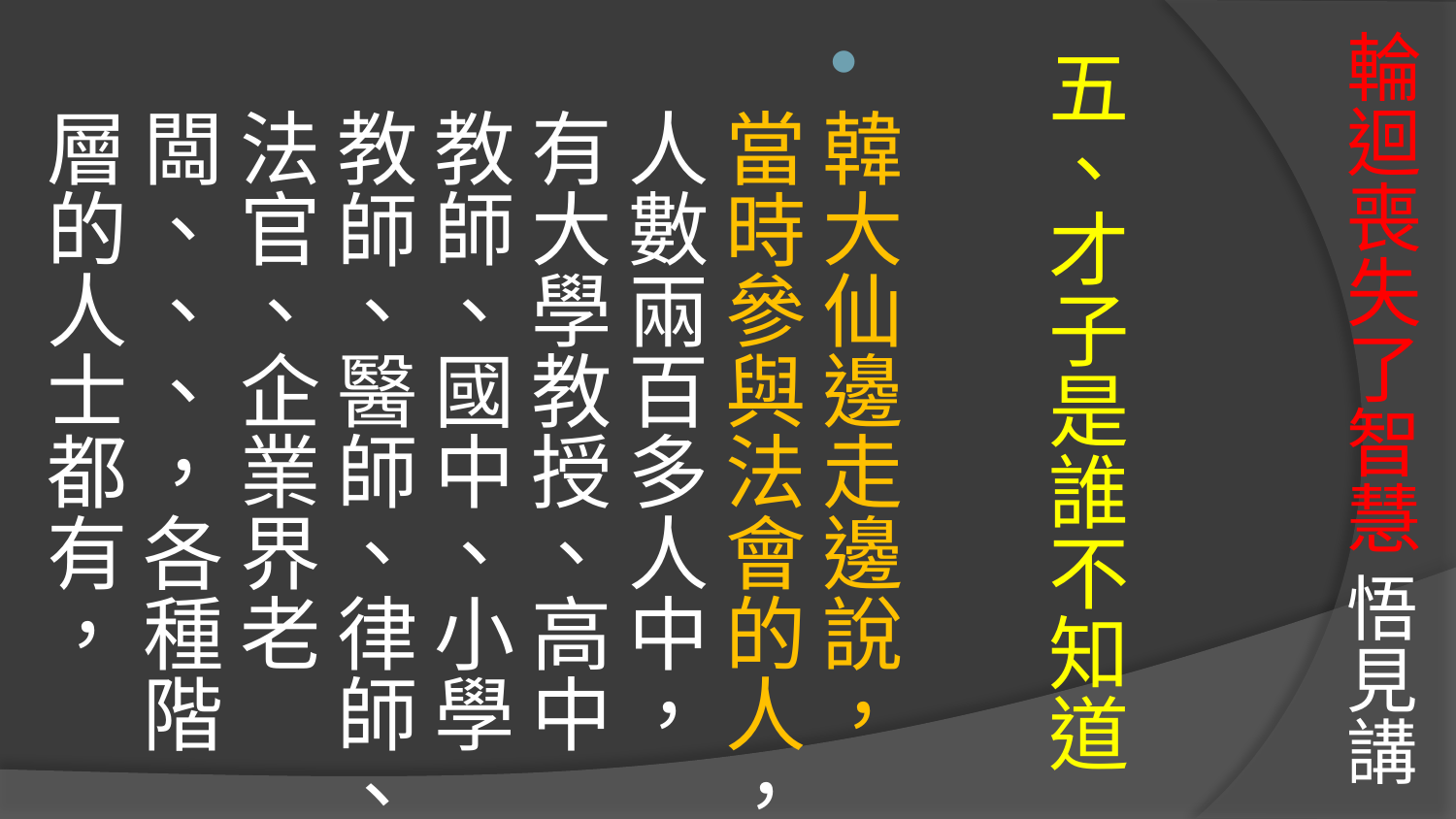

# 輪迴喪失了智慧 悟見講
五、才子是誰不知道

韓大仙邊走邊說，當時參與法會的人，人數兩百多人中，有大學教授、高中教師、國中、小學教師、醫師、律師、法官、企業界老闆、、、，各種階層的人士都有，